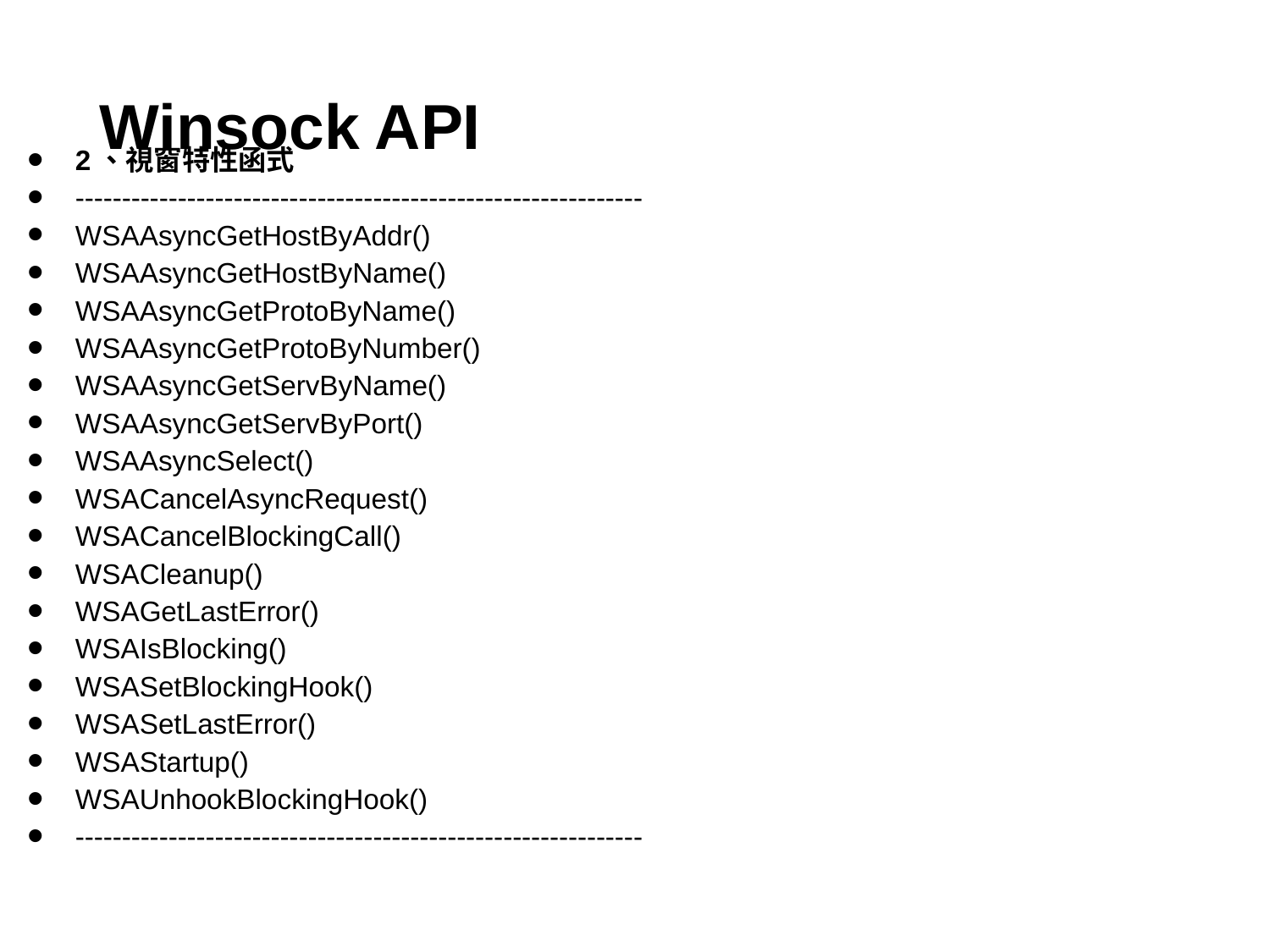

# Winsock API
2、視窗特性函式
-------------------------------------------------------------
WSAAsyncGetHostByAddr()
WSAAsyncGetHostByName()
WSAAsyncGetProtoByName()
WSAAsyncGetProtoByNumber()
WSAAsyncGetServByName()
WSAAsyncGetServByPort()
WSAAsyncSelect()
WSACancelAsyncRequest()
WSACancelBlockingCall()
WSACleanup()
WSAGetLastError()
WSAIsBlocking()
WSASetBlockingHook()
WSASetLastError()
WSAStartup()
WSAUnhookBlockingHook()
-------------------------------------------------------------